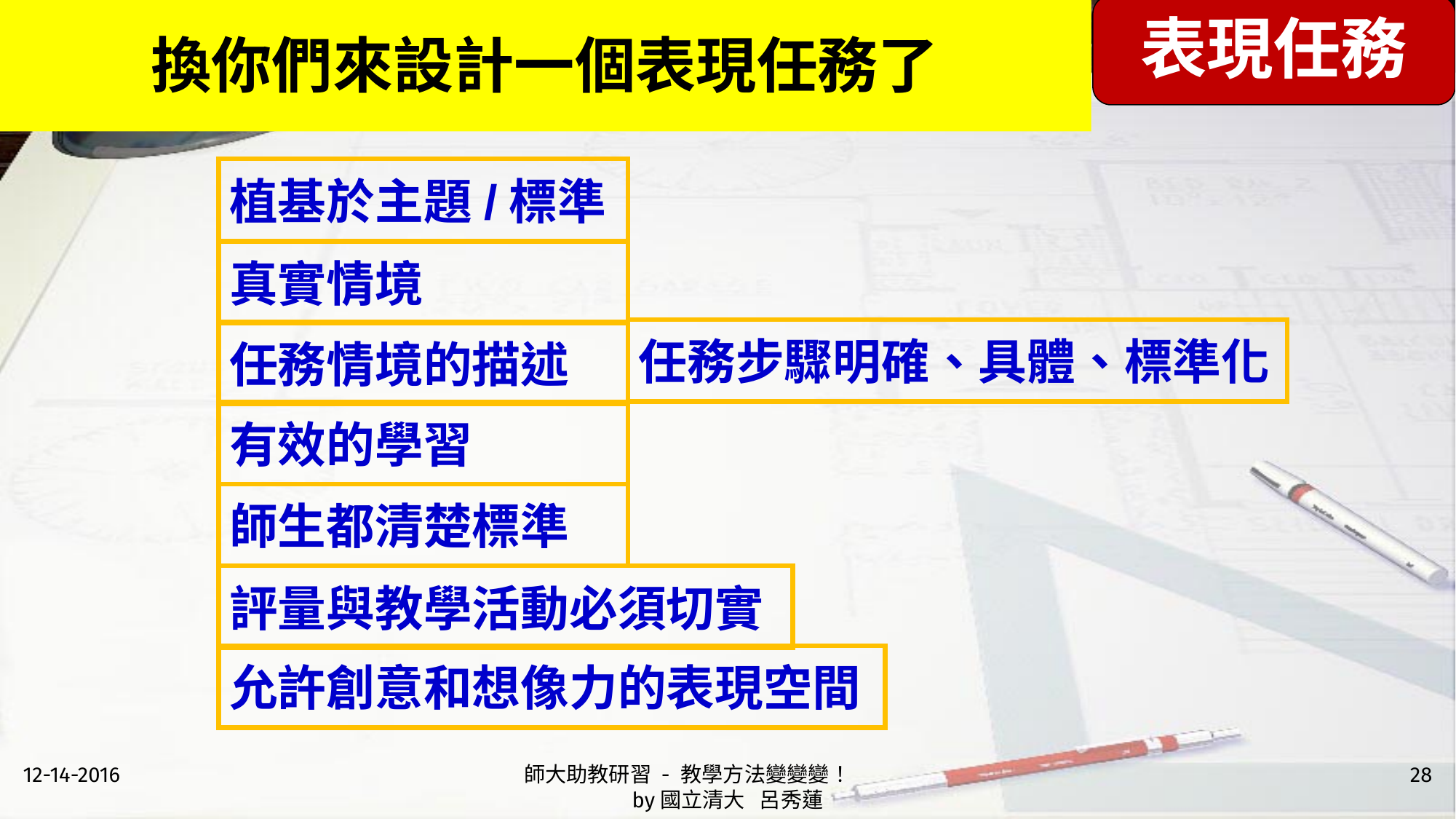

換你們來設計一個表現任務了
表現任務
跟一般活動型的學習有何不同？
植基於主題/標準
真實情境
任務步驟明確、具體、標準化
任務情境的描述
有效的學習
師生都清楚標準
評量與教學活動必須切實
允許創意和想像力的表現空間
12-14-2016
師大助教研習 - 教學方法變變變！                  by國立清大   呂秀蓮
28